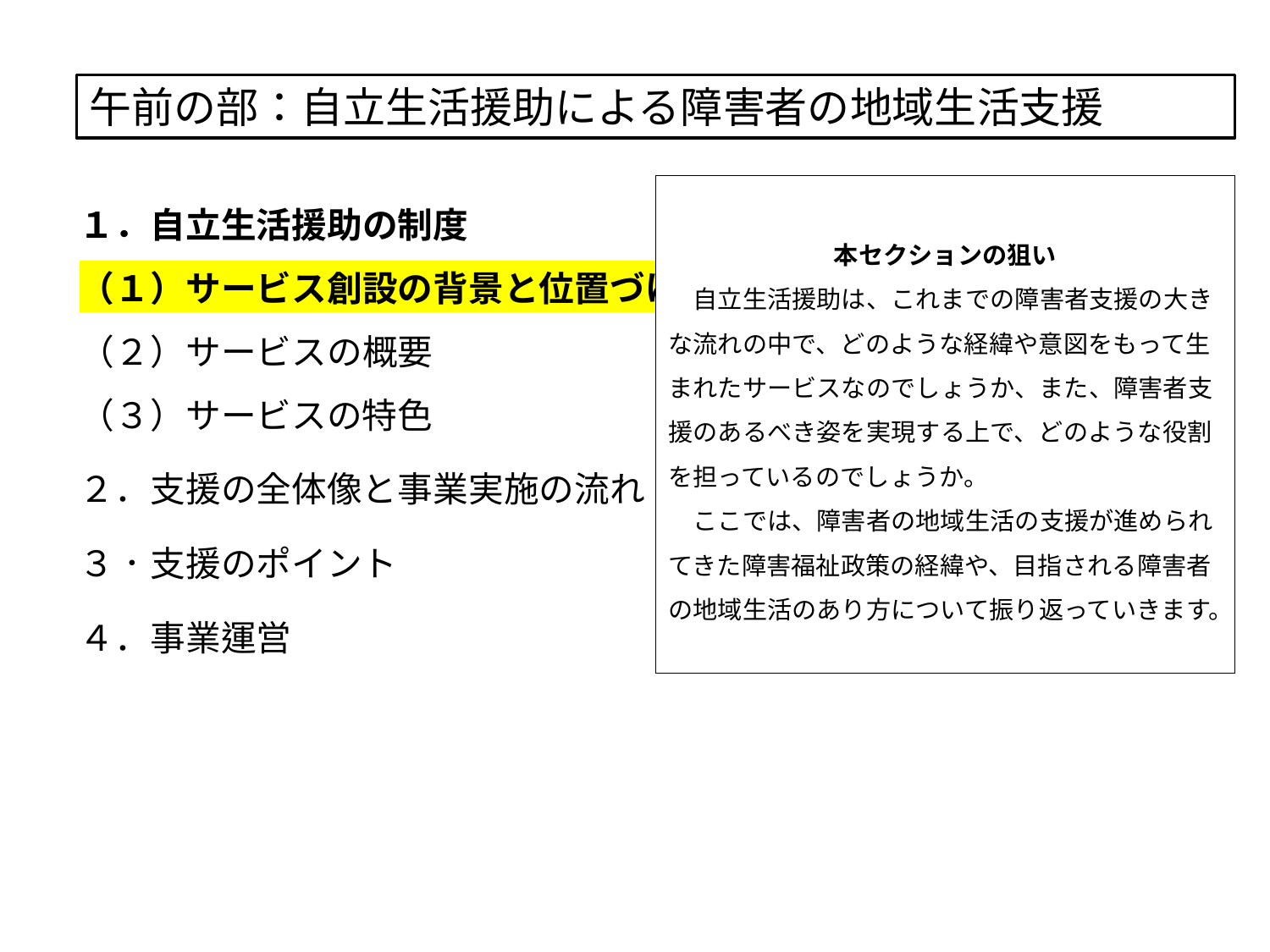

午前の部：自立生活援助による障害者の地域生活支援
１．自立生活援助の制度
（１）サービス創設の背景と位置づけ
（２）サービスの概要
（３）サービスの特色
２．支援の全体像と事業実施の流れ
３．支援のポイント
４．事業運営
本セクションの狙い
　自立生活援助は、これまでの障害者支援の大きな流れの中で、どのような経緯や意図をもって生まれたサービスなのでしょうか、また、障害者支援のあるべき姿を実現する上で、どのような役割を担っているのでしょうか。
　ここでは、障害者の地域生活の支援が進められてきた障害福祉政策の経緯や、目指される障害者の地域生活のあり方について振り返っていきます。